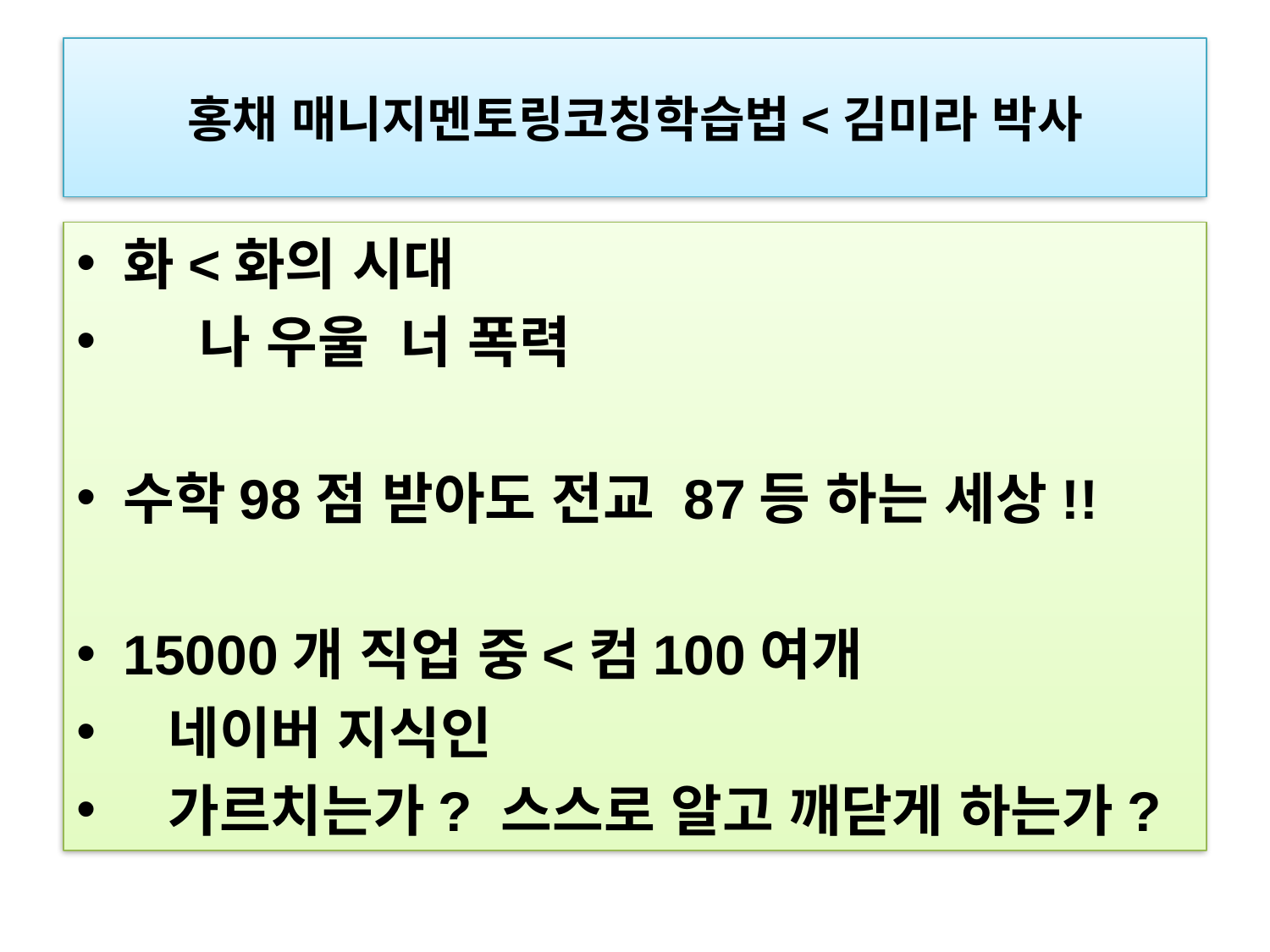

# 홍채 매니지멘토링코칭학습법<김미라 박사
화<화의 시대
    나 우울  너 폭력

수학98점 받아도 전교 87등 하는 세상!!

15000개 직업 중<컴100여개
  네이버 지식인
  가르치는가? 스스로 알고 깨닫게 하는가?